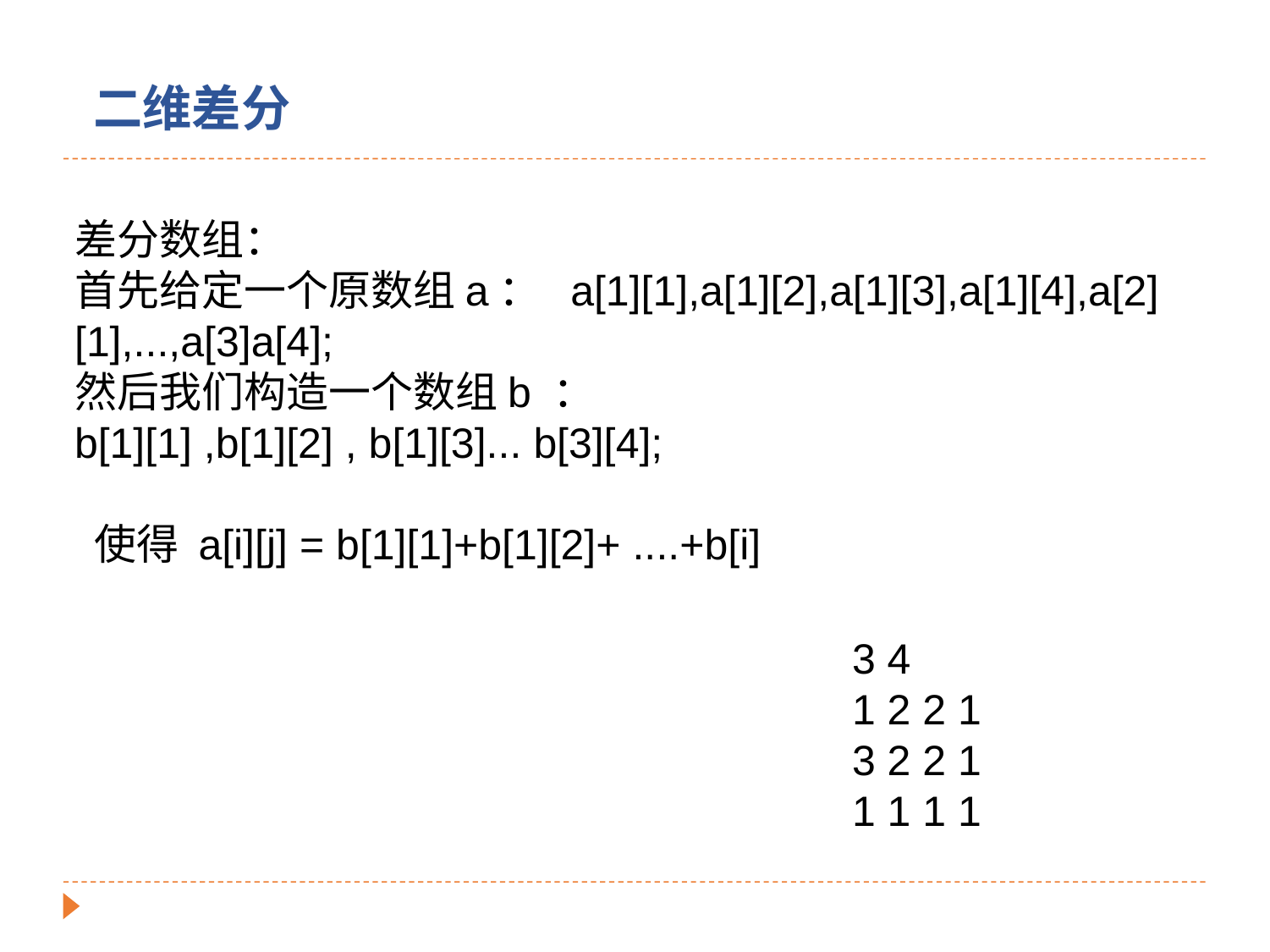

二维差分
差分数组：
首先给定一个原数组a：  a[1][1],a[1][2],a[1][3],a[1][4],a[2][1],...,a[3]a[4];
然后我们构造一个数组b ：
b[1][1] ,b[1][2] , b[1][3]... b[3][4];

 使得 a[i][j] = b[1][1]+b[1][2]+ ....+b[i]
3 4
1 2 2 1
3 2 2 1
1 1 1 1